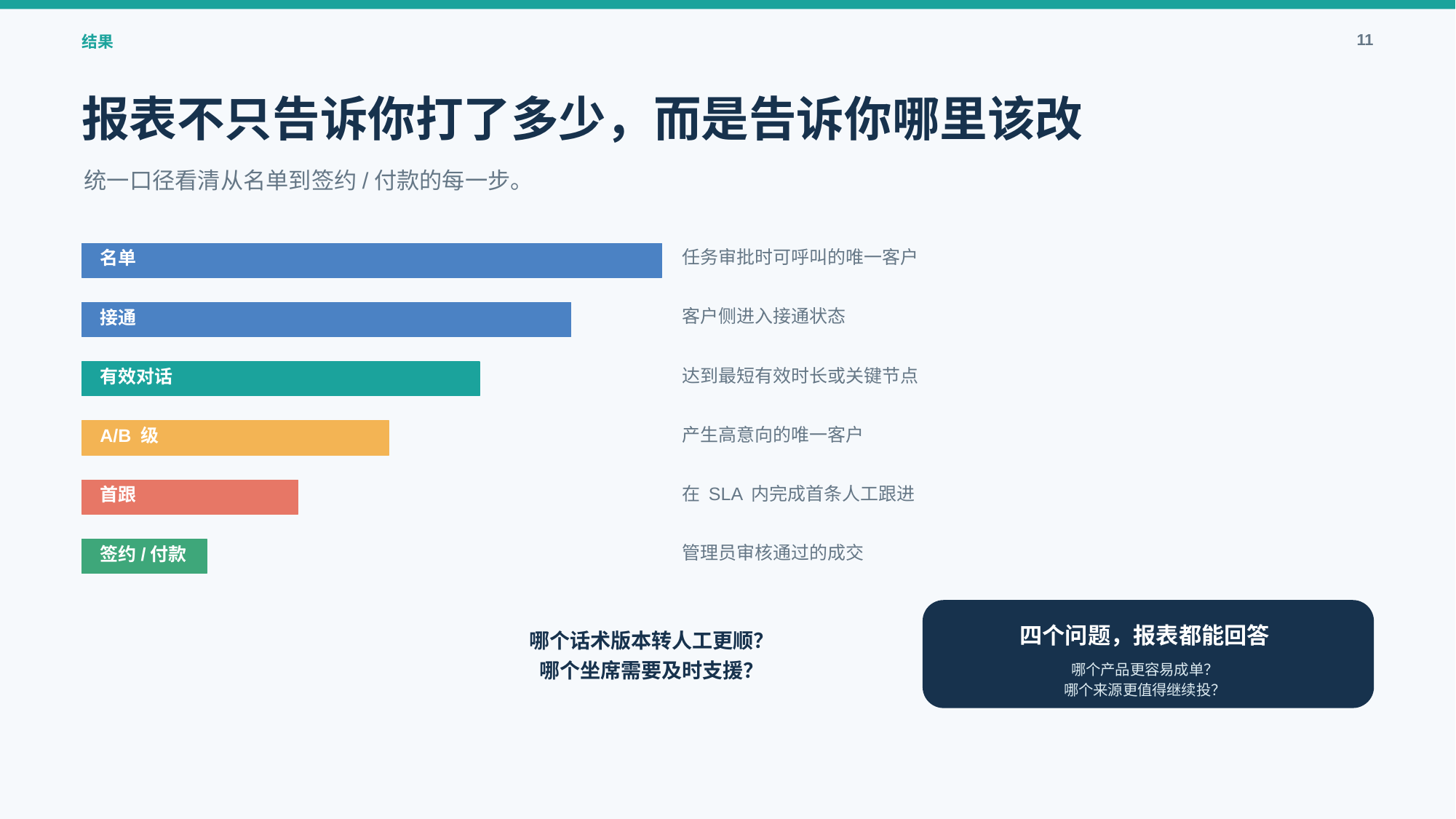

11
结果
报表不只告诉你打了多少，而是告诉你哪里该改
统一口径看清从名单到签约/付款的每一步。

任务审批时可呼叫的唯一客户
名单

客户侧进入接通状态
接通

达到最短有效时长或关键节点
有效对话

产生高意向的唯一客户
A/B 级

在 SLA 内完成首条人工跟进
首跟

管理员审核通过的成交
签约/付款

四个问题，报表都能回答
哪个话术版本转人工更顺？
哪个坐席需要及时支援？
哪个产品更容易成单？
哪个来源更值得继续投？